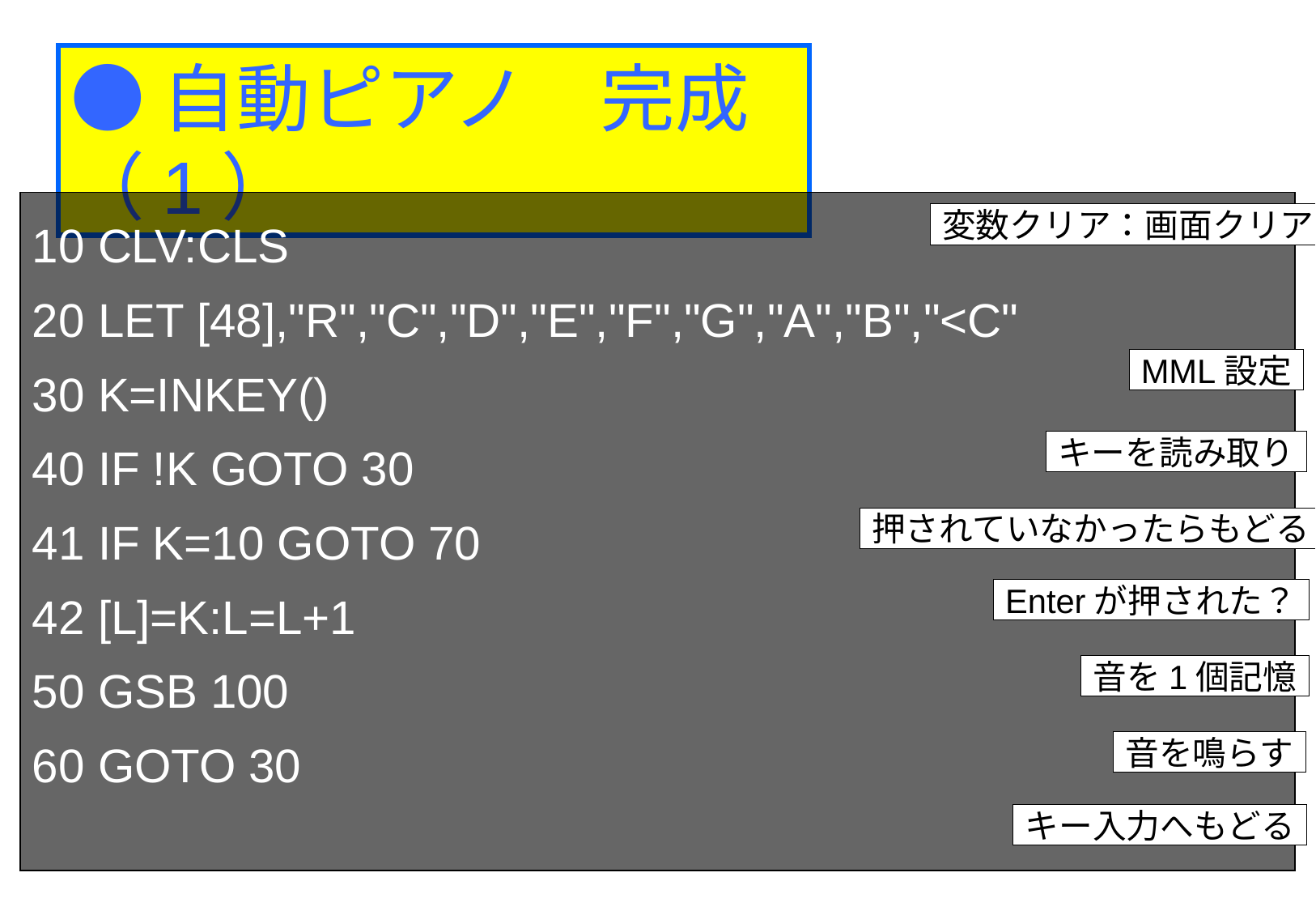

●自動ピアノ　完成（1）
10 CLV:CLS
20 LET [48],"R","C","D","E","F","G","A","B","<C"
30 K=INKEY()
40 IF !K GOTO 30
41 IF K=10 GOTO 70
42 [L]=K:L=L+1
50 GSB 100
60 GOTO 30
変数クリア：画面クリア
MML設定
キーを読み取り
押されていなかったらもどる
Enterが押された？
音を1個記憶
音を鳴らす
キー入力へもどる